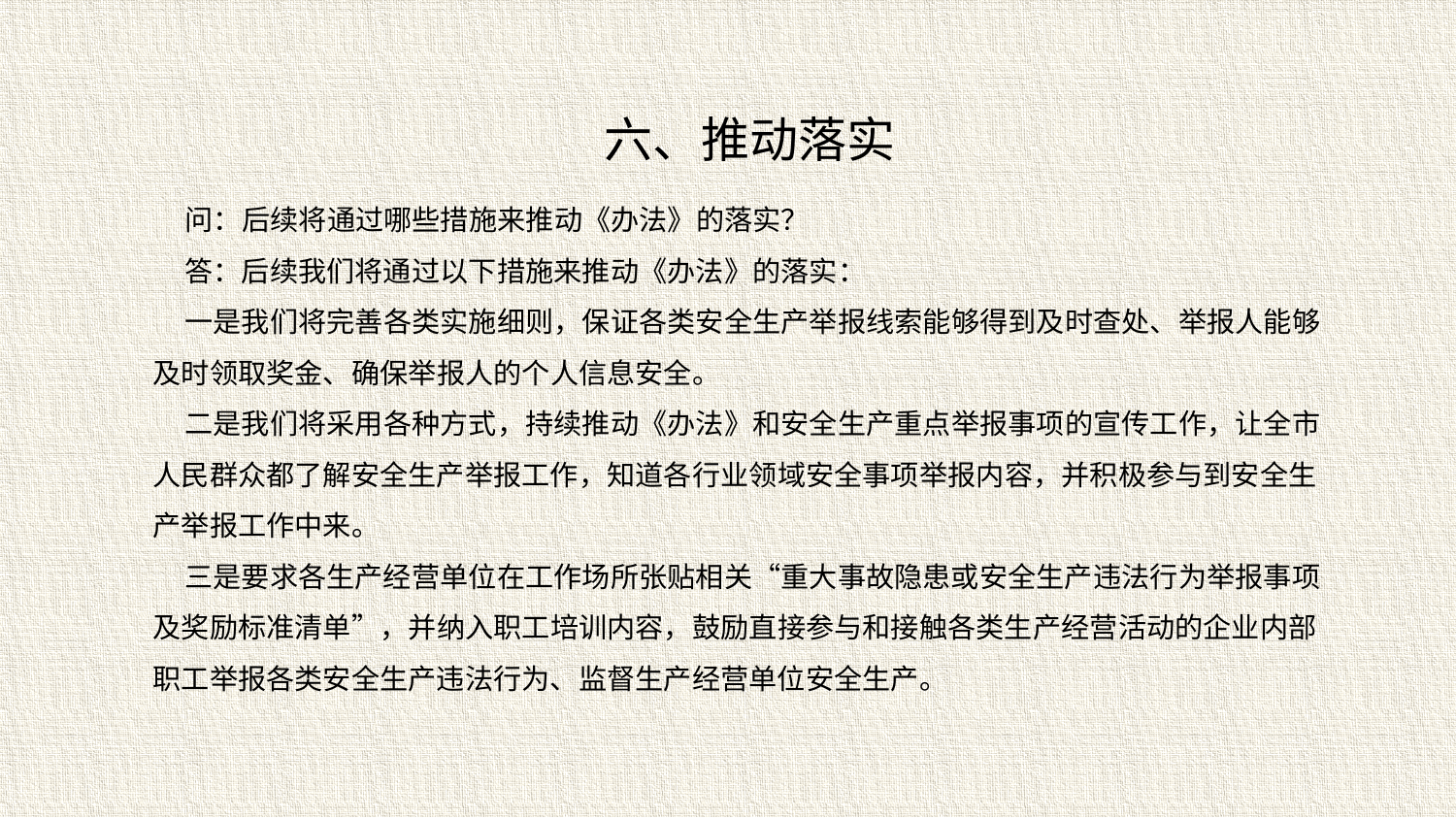

六、推动落实
     问：后续将通过哪些措施来推动《办法》的落实？
    答：后续我们将通过以下措施来推动《办法》的落实：
    一是我们将完善各类实施细则，保证各类安全生产举报线索能够得到及时查处、举报人能够及时领取奖金、确保举报人的个人信息安全。
    二是我们将采用各种方式，持续推动《办法》和安全生产重点举报事项的宣传工作，让全市人民群众都了解安全生产举报工作，知道各行业领域安全事项举报内容，并积极参与到安全生产举报工作中来。
    三是要求各生产经营单位在工作场所张贴相关“重大事故隐患或安全生产违法行为举报事项及奖励标准清单”，并纳入职工培训内容，鼓励直接参与和接触各类生产经营活动的企业内部职工举报各类安全生产违法行为、监督生产经营单位安全生产。